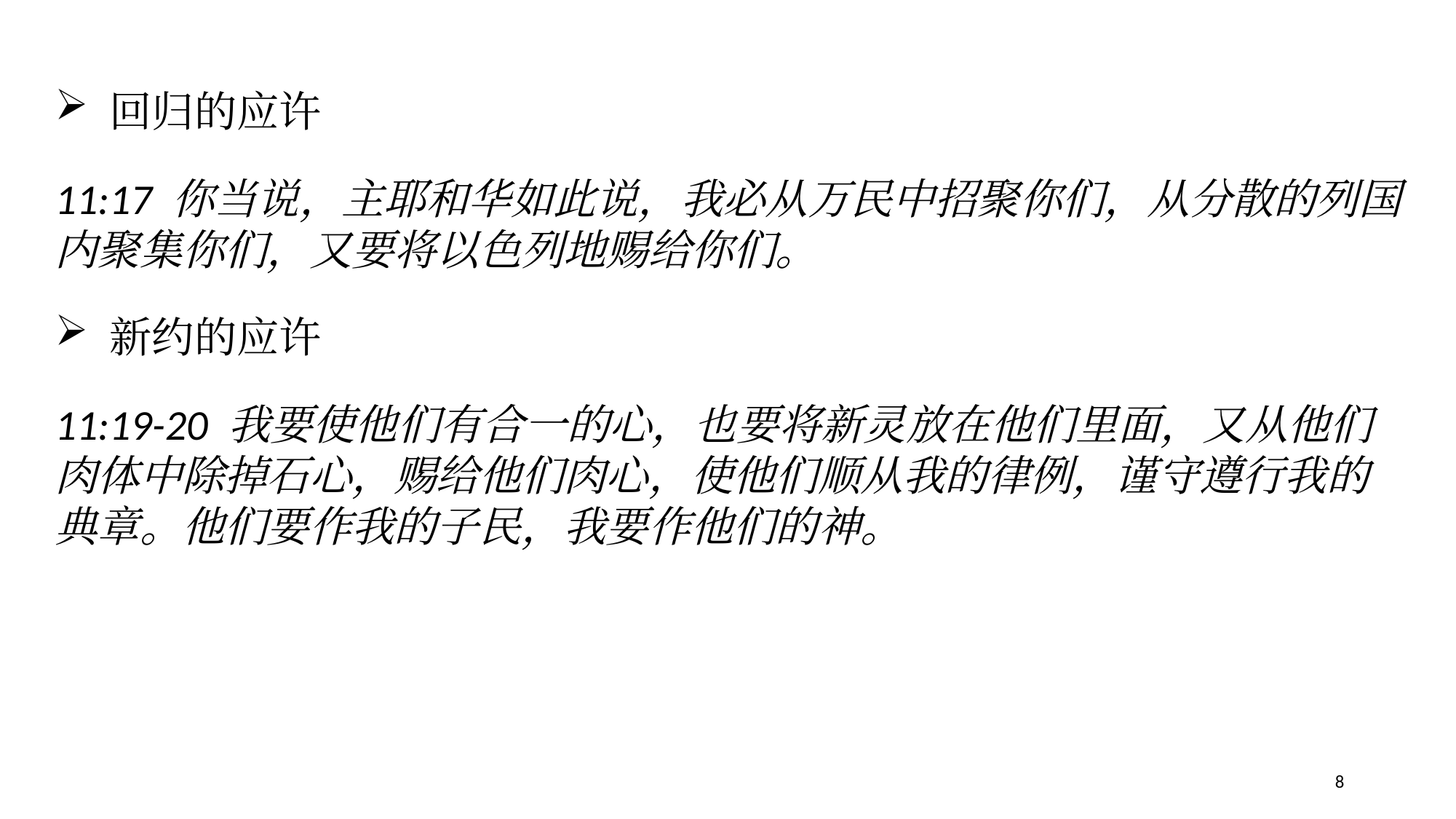

回归的应许
11:17 你当说，主耶和华如此说，我必从万民中招聚你们，从分散的列国内聚集你们，又要将以色列地赐给你们。
新约的应许
11:19-20 我要使他们有合一的心，也要将新灵放在他们里面，又从他们肉体中除掉石心，赐给他们肉心，使他们顺从我的律例，谨守遵行我的典章。他们要作我的子民，我要作他们的神。

8